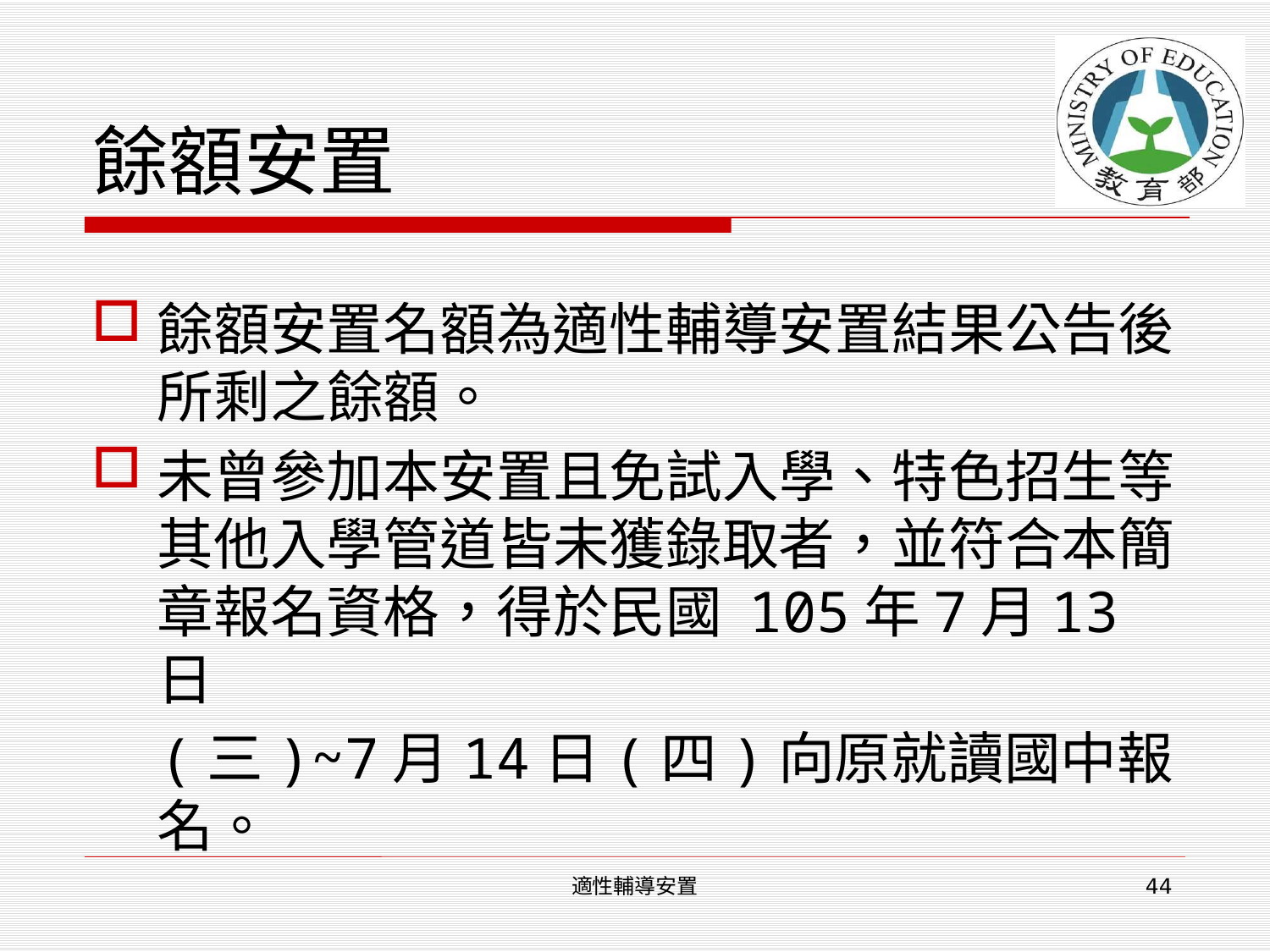

# 餘額安置
餘額安置名額為適性輔導安置結果公告後所剩之餘額。
未曾參加本安置且免試入學、特色招生等其他入學管道皆未獲錄取者，並符合本簡章報名資格，得於民國 105年7月13日
  (三)~7月14日(四)向原就讀國中報名。
適性輔導安置
44